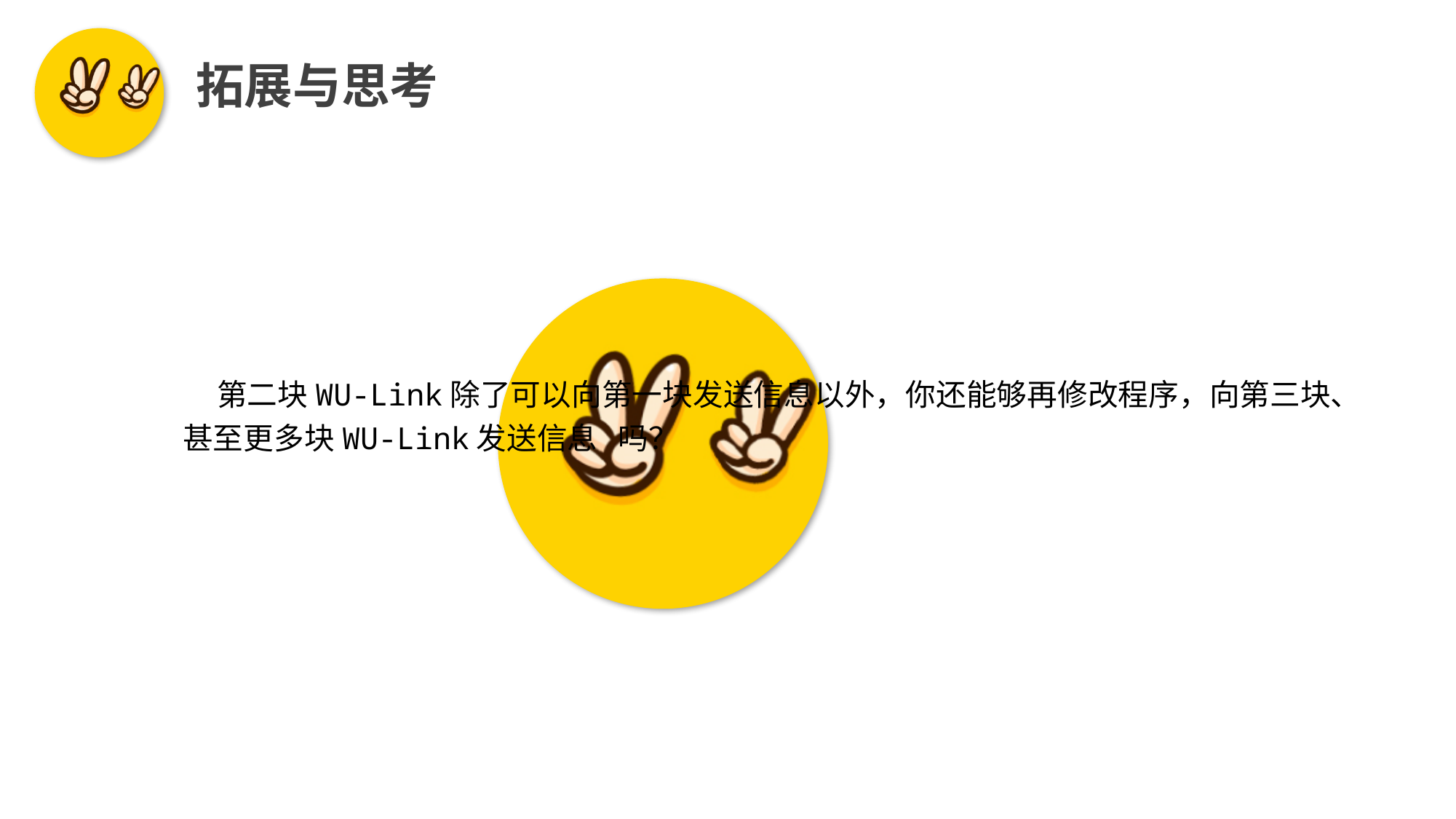

拓展与思考

    第二块WU-Link除了可以向第一块发送信息以外，你还能够再修改程序，向第三块、甚至更多块WU-Link发送信息   吗？